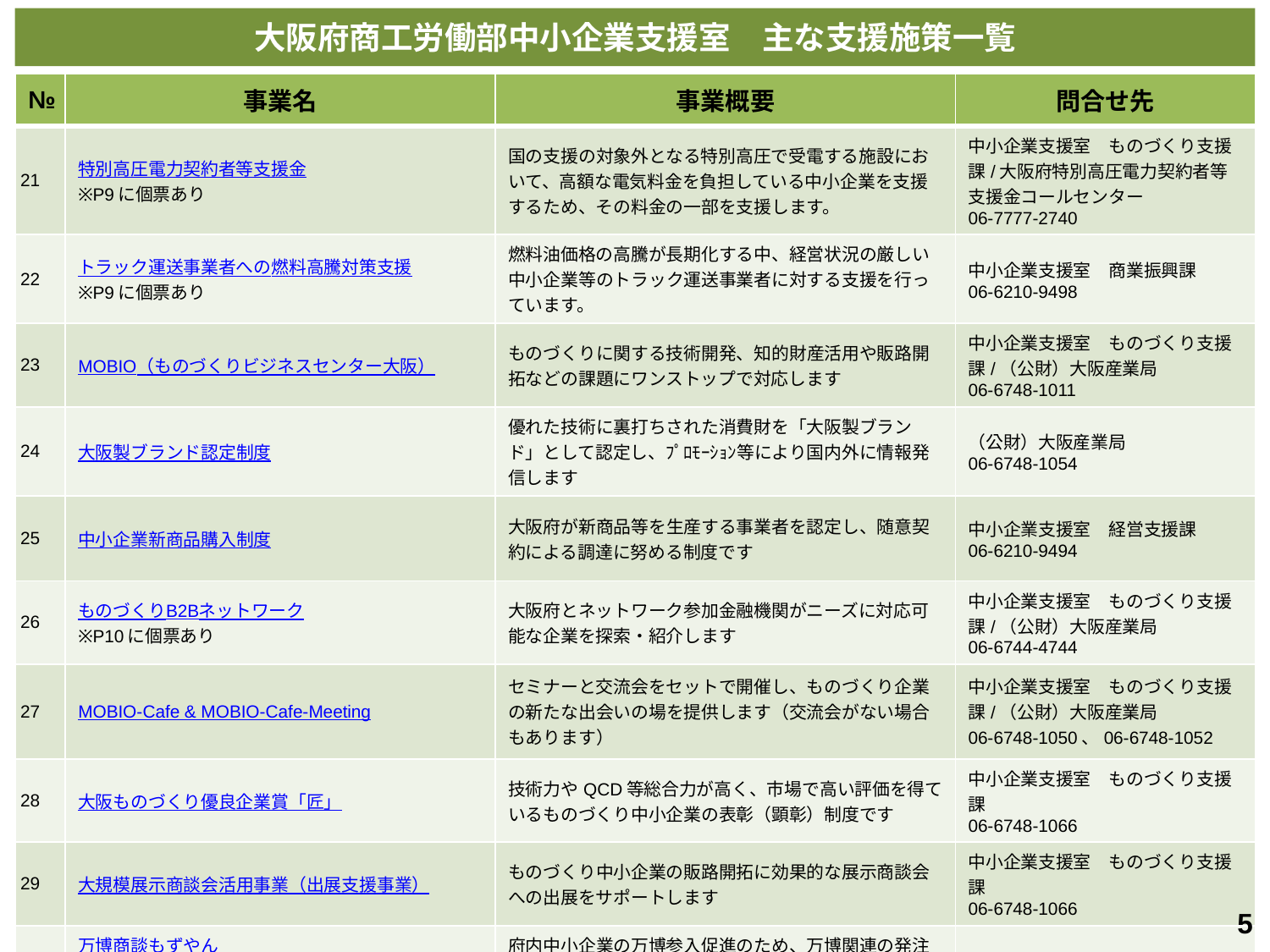

大阪府商工労働部中小企業支援室　主な支援施策一覧
| № | 事業名 | 事業概要 | 問合せ先 |
| --- | --- | --- | --- |
| 21 | 特別高圧電力契約者等支援金 ※P9に個票あり | 国の支援の対象外となる特別高圧で受電する施設において、高額な電気料金を負担している中小企業を支援するため、その料金の一部を支援します。 | 中小企業支援室　ものづくり支援課/大阪府特別高圧電力契約者等支援金コールセンター 06-7777-2740 |
| 22 | トラック運送事業者への燃料高騰対策支援 ※P9に個票あり | 燃料油価格の高騰が長期化する中、経営状況の厳しい中小企業等のトラック運送事業者に対する支援を行っています。 | 中小企業支援室　商業振興課 06-6210-9498 |
| 23 | MOBIO（ものづくりビジネスセンター大阪） | ものづくりに関する技術開発、知的財産活用や販路開拓などの課題にワンストップで対応します | 中小企業支援室　ものづくり支援課/（公財）大阪産業局 06-6748-1011 |
| 24 | 大阪製ブランド認定制度 | 優れた技術に裏打ちされた消費財を「大阪製ブランド」として認定し、ﾌﾟﾛﾓｰｼｮﾝ等により国内外に情報発信します | （公財）大阪産業局 06-6748-1054 |
| 25 | 中小企業新商品購入制度 | 大阪府が新商品等を生産する事業者を認定し、随意契約による調達に努める制度です | 中小企業支援室　経営支援課 06-6210-9494 |
| 26 | ものづくりB2Bネットワーク ※P10に個票あり | 大阪府とネットワーク参加金融機関がニーズに対応可能な企業を探索・紹介します | 中小企業支援室　ものづくり支援課/（公財）大阪産業局 06-6744-4744 |
| 27 | MOBIO-Cafe & MOBIO-Cafe-Meeting | セミナーと交流会をセットで開催し、ものづくり企業の新たな出会いの場を提供します（交流会がない場合もあります） | 中小企業支援室　ものづくり支援課/（公財）大阪産業局 06-6748-1050、06-6748-1052 |
| 28 | 大阪ものづくり優良企業賞「匠」 | 技術力やQCD等総合力が高く、市場で高い評価を得ているものづくり中小企業の表彰（顕彰）制度です | 中小企業支援室　ものづくり支援課 06-6748-1066 |
| 29 | 大規模展示商談会活用事業（出展支援事業） | ものづくり中小企業の販路開拓に効果的な展示商談会への出展をサポートします | 中小企業支援室　ものづくり支援課 06-6748-1066 |
| 30 | 万博商談もずやんモール（万博関連事業受注者登録システム） ※P11に個票あり | 府内中小企業の万博参入促進のため、万博関連の発注情報や、府内中小企業の商品・サービス・技術等の情報を提供します。 | 中小企業支援室　経営支援課 06-6210-9488 |
5